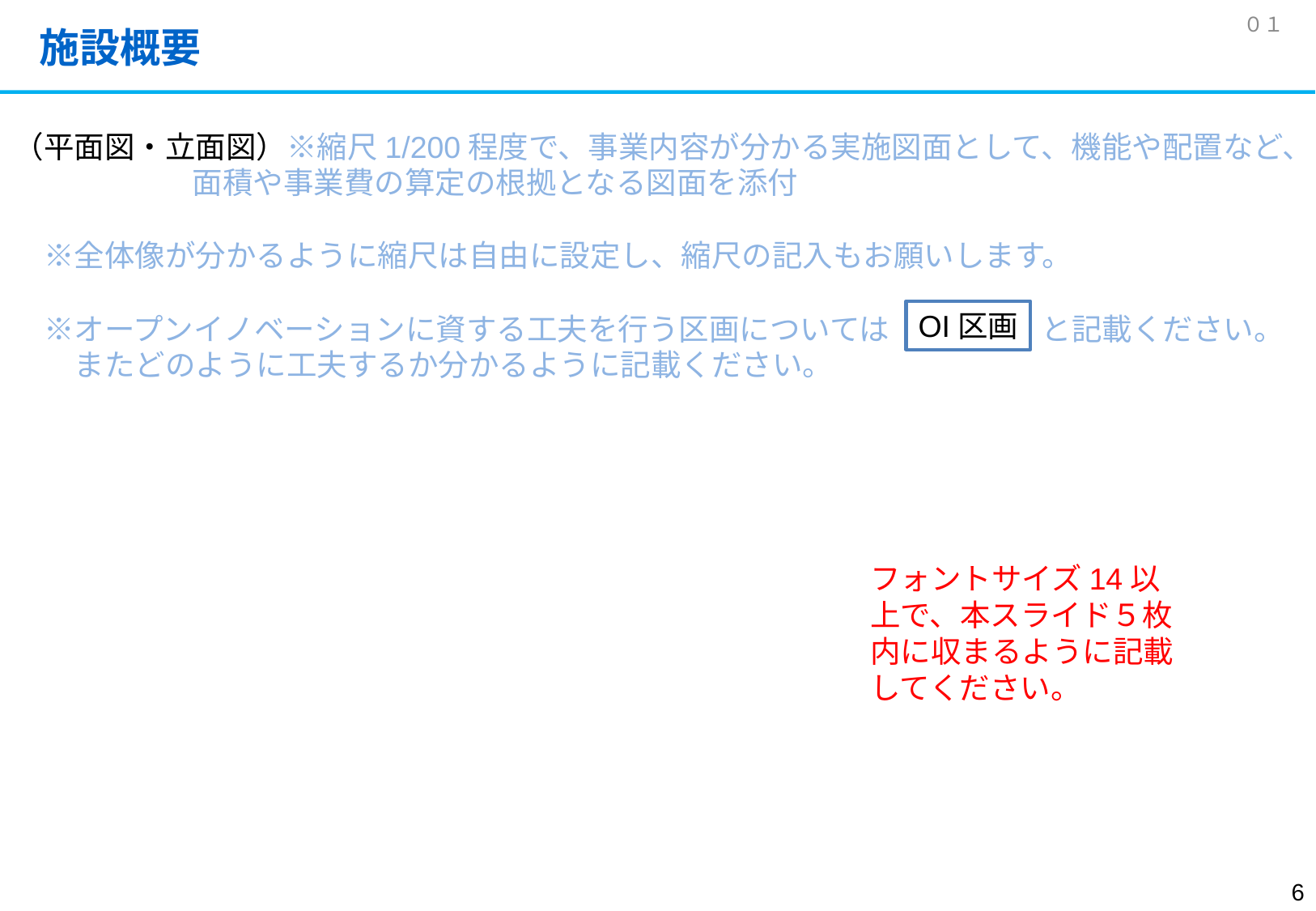

０１
# 施設概要
（平面図・立面図）※縮尺1/200程度で、事業内容が分かる実施図面として、機能や配置など、面積や事業費の算定の根拠となる図面を添付

　※全体像が分かるように縮尺は自由に設定し、縮尺の記入もお願いします。

　※オープンイノベーションに資する工夫を行う区画については　　　　　と記載ください。
　　またどのように工夫するか分かるように記載ください。
OI区画
フォントサイズ14以上で、本スライド５枚内に収まるように記載してください。
6